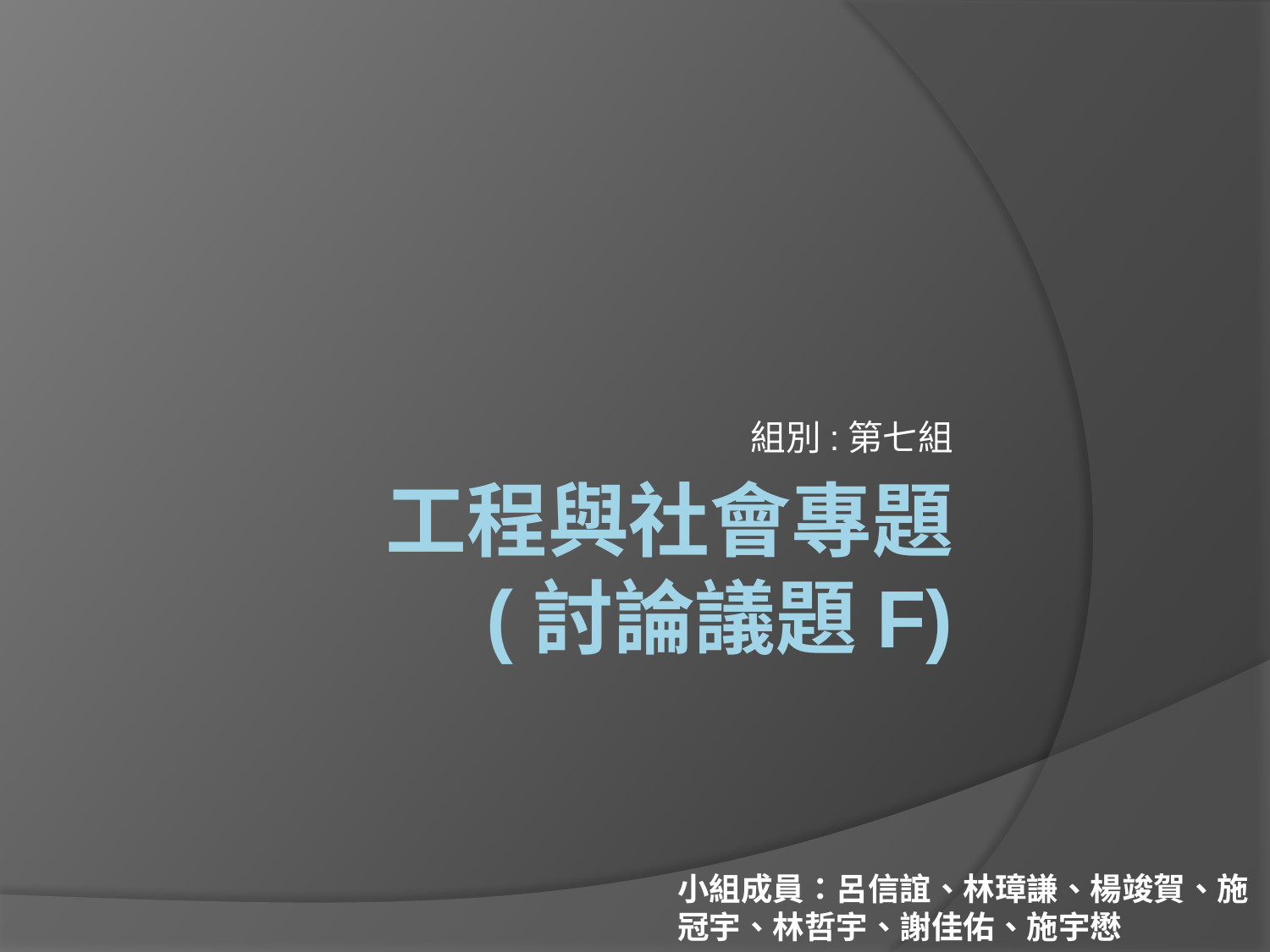

組別:第七組
# 工程與社會專題 (討論議題F)
小組成員：呂信誼、林璋謙、楊竣賀、施冠宇、林哲宇、謝佳佑、施宇懋